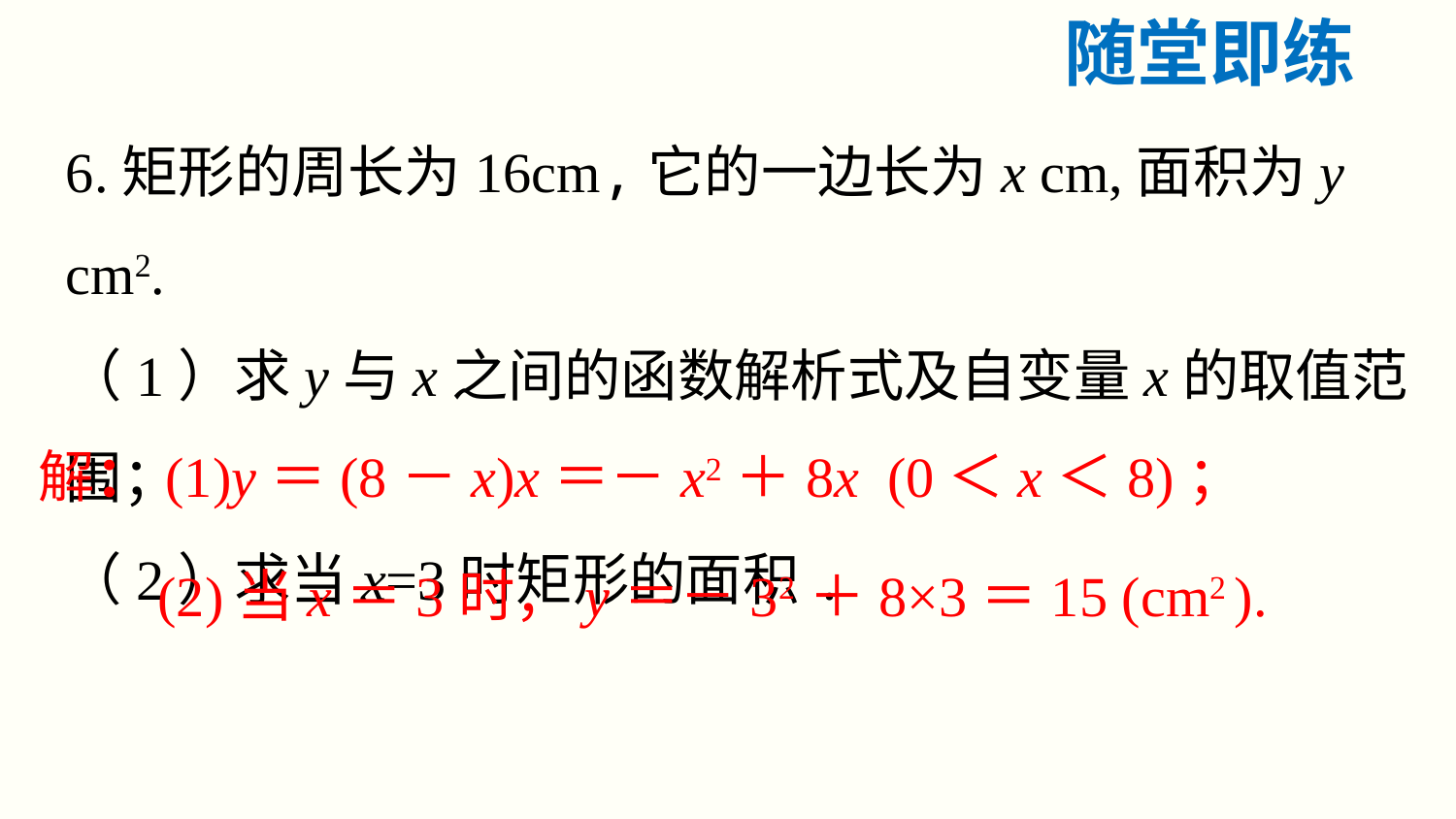

随堂即练
6.矩形的周长为16cm,它的一边长为x cm,面积为y cm2.
（1）求y与x之间的函数解析式及自变量x的取值范围；
（2）求当x=3时矩形的面积.
解：(1)y＝(8－x)x＝－x2＋8x  (0＜x＜8)；

(2)当x＝3时，y＝－32＋8×3＝15 (cm2 ).